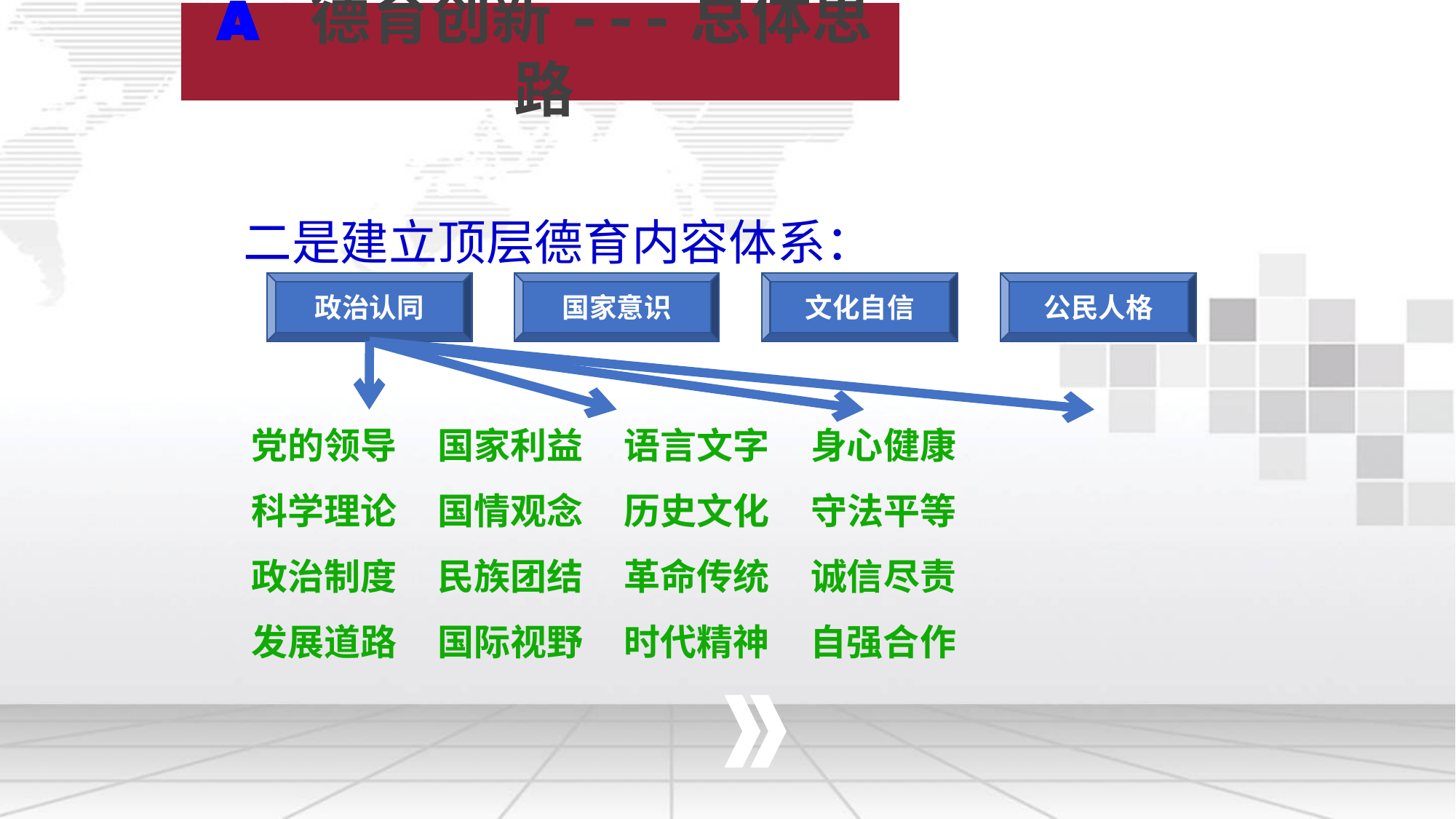

A 德育创新---总体思路
  二是建立顶层德育内容体系：

    党的领导     国家利益     语言文字     身心健康
    科学理论     国情观念     历史文化     守法平等
    政治制度     民族团结     革命传统     诚信尽责
    发展道路     国际视野     时代精神     自强合作
政治认同
国家意识
文化自信
公民人格